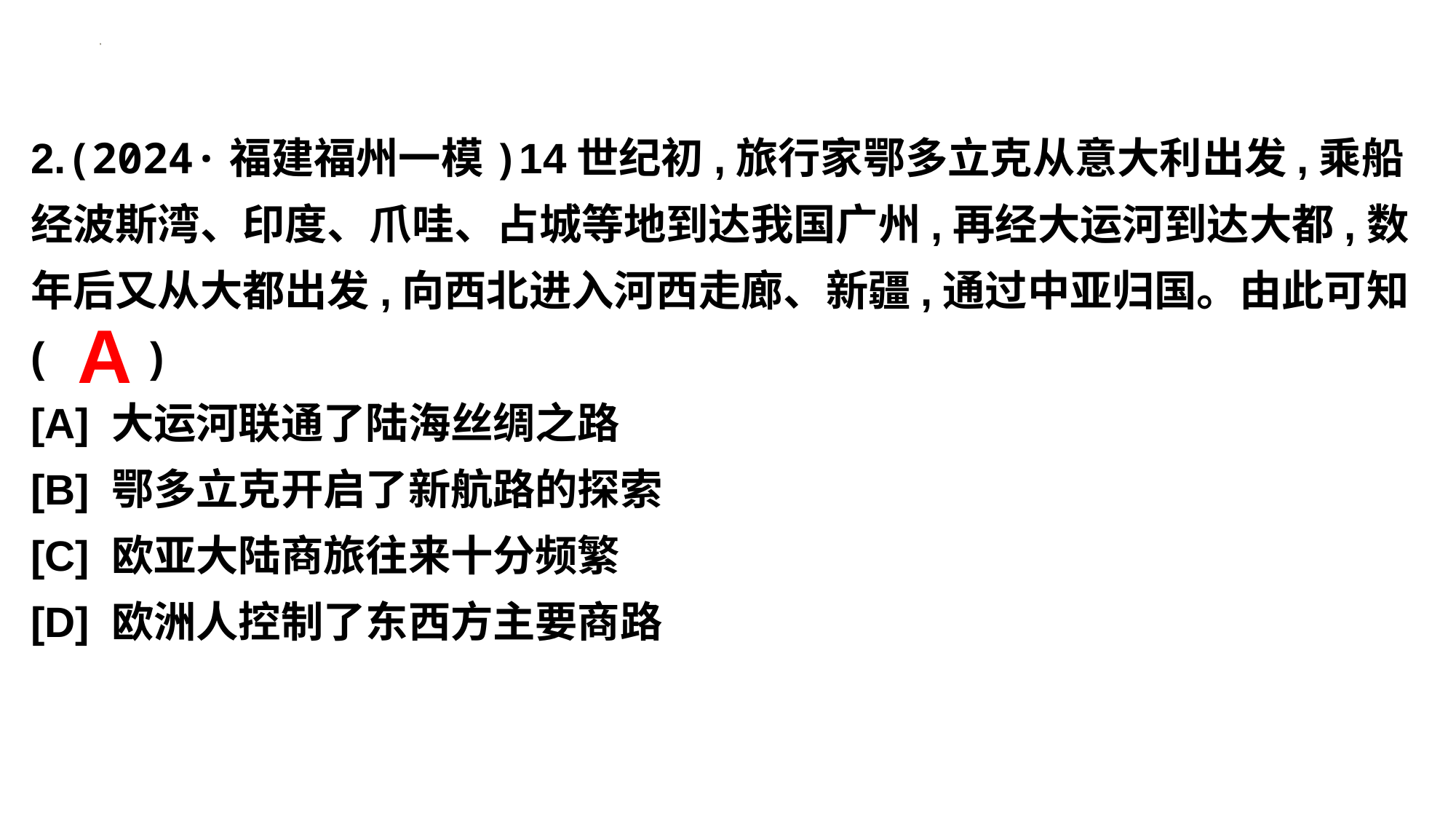

2.(2024·福建福州一模)14世纪初,旅行家鄂多立克从意大利出发,乘船经波斯湾、印度、爪哇、占城等地到达我国广州,再经大运河到达大都,数年后又从大都出发,向西北进入河西走廊、新疆,通过中亚归国。由此可知(　　)
[A] 大运河联通了陆海丝绸之路
[B] 鄂多立克开启了新航路的探索
[C] 欧亚大陆商旅往来十分频繁
[D] 欧洲人控制了东西方主要商路
A